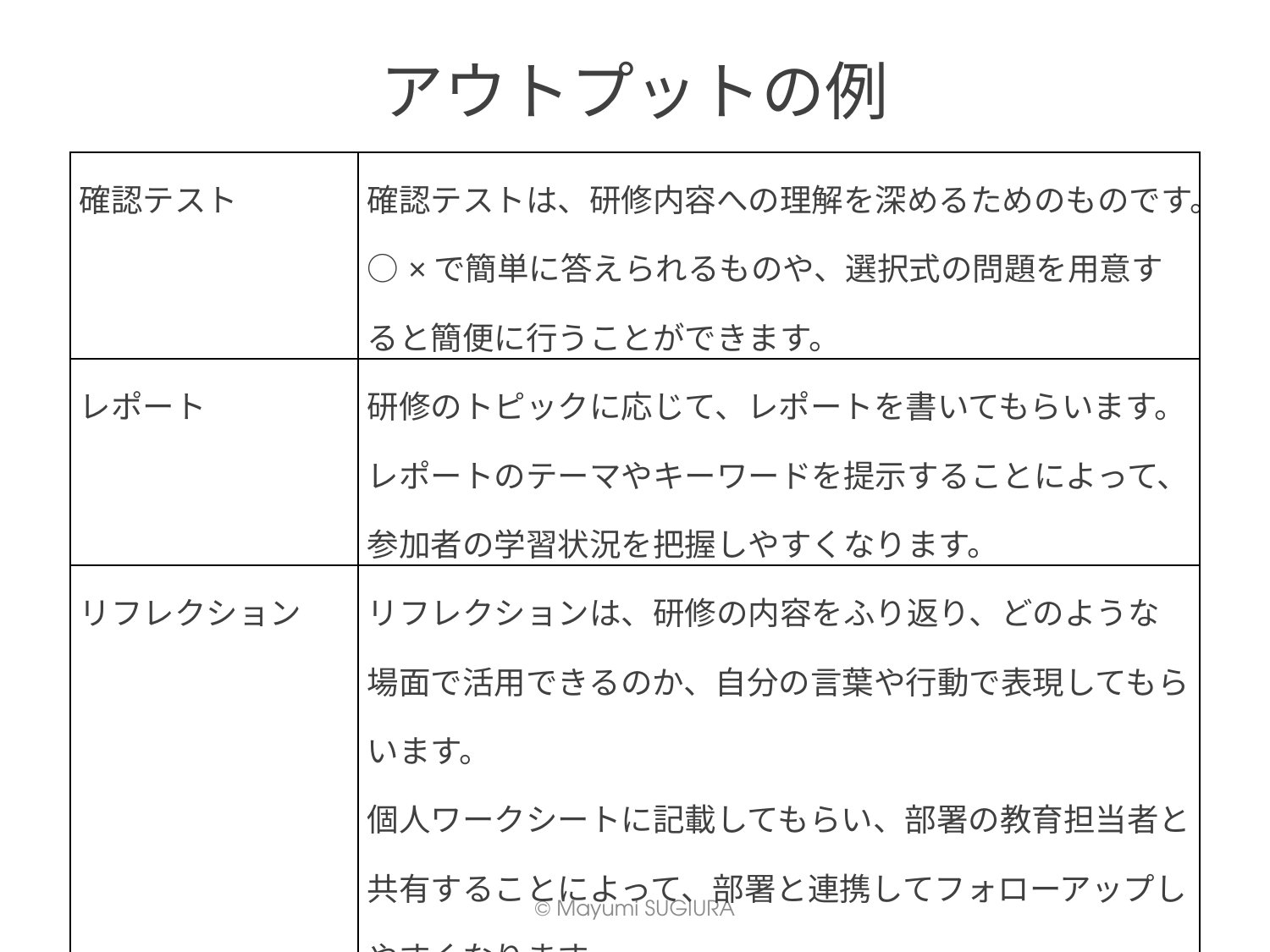

アウトプットの例
| 確認テスト | 確認テストは、研修内容への理解を深めるためのものです。○×で簡単に答えられるものや、選択式の問題を用意すると簡便に行うことができます。 |
| --- | --- |
| レポート | 研修のトピックに応じて、レポートを書いてもらいます。レポートのテーマやキーワードを提示することによって、参加者の学習状況を把握しやすくなります。 |
| リフレクション | リフレクションは、研修の内容をふり返り、どのような場面で活用できるのか、自分の言葉や行動で表現してもらいます。 個人ワークシートに記載してもらい、部署の教育担当者と共有することによって、部署と連携してフォローアップしやすくなります。 |
©︎ Mayumi SUGIURA